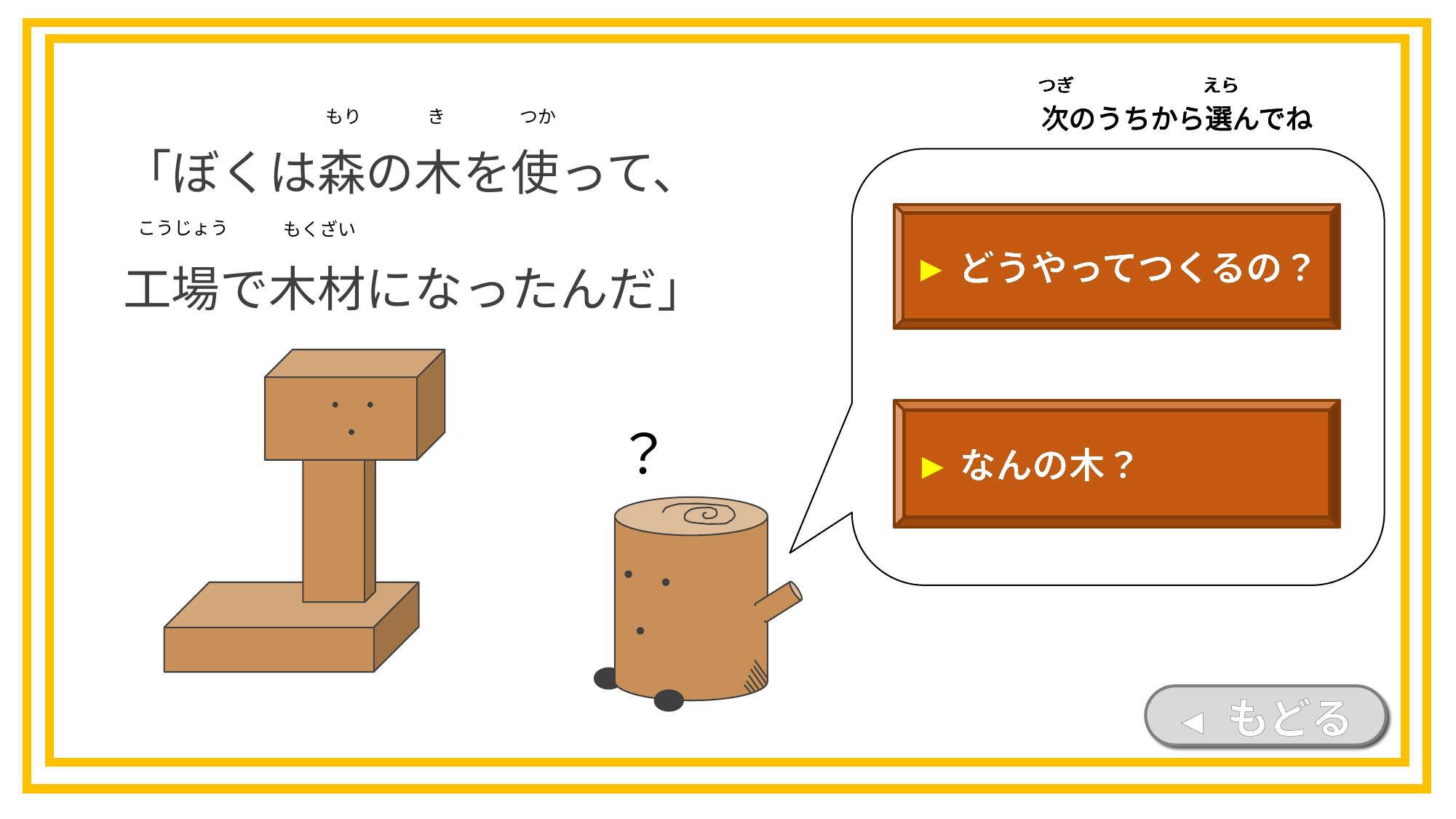

つぎ
えら
次のうちから選んでね
つぎ
えら
次のうちから選んでね
つぎ
えら
次のうちから選んでね
つぎ
えら
次のうちから選んでね
「ぼくは森の木を使って、
工場で木材になったんだ」
もり
き
つか

►どうやってつくるの？
こうじょう
もくざい

►なんの木？

？

◄ もどる